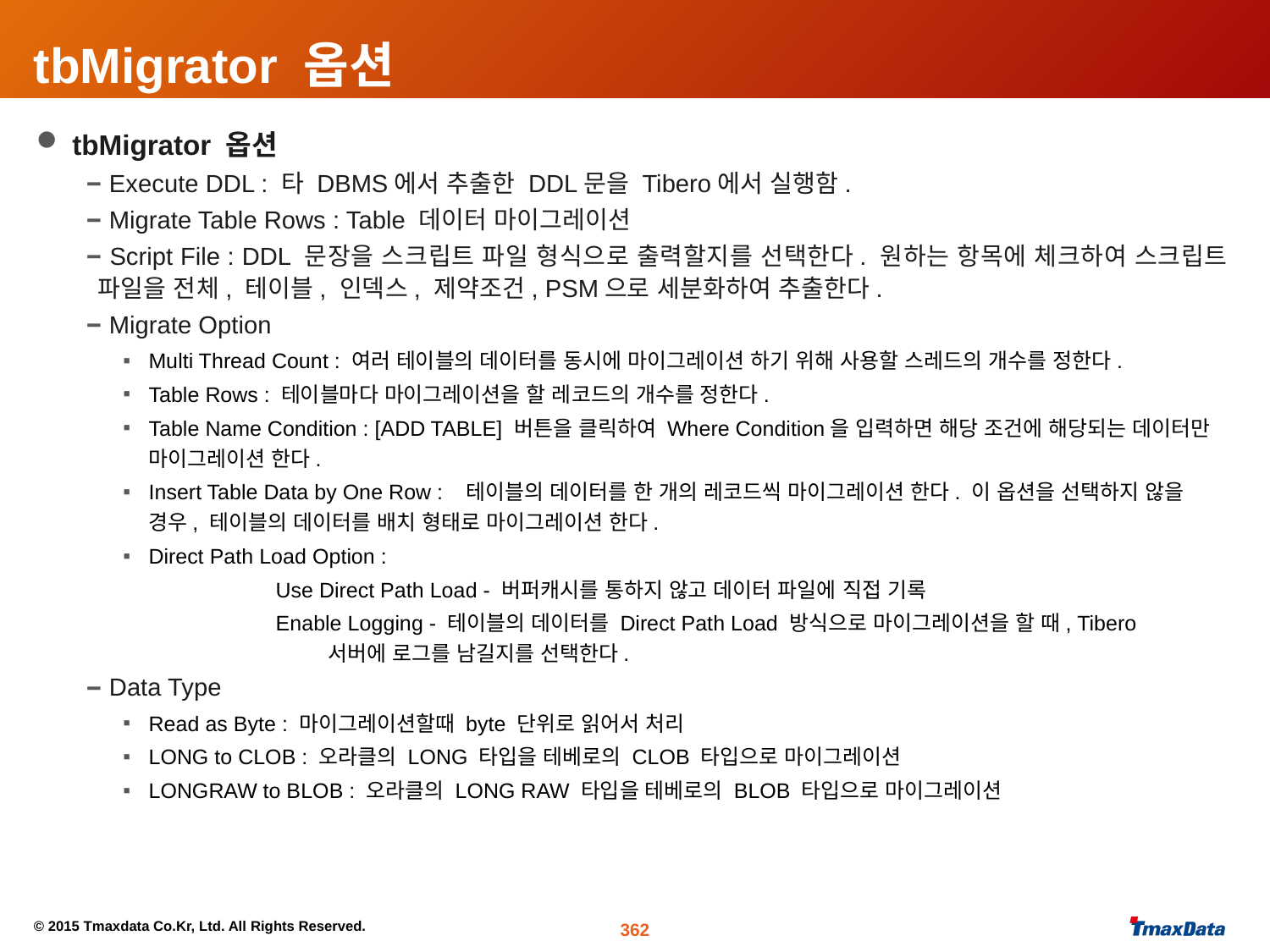

# tbMigrator 옵션
 tbMigrator 옵션
 Execute DDL : 타 DBMS에서 추출한 DDL문을 Tibero에서 실행함.
 Migrate Table Rows : Table 데이터 마이그레이션
 Script File : DDL 문장을 스크립트 파일 형식으로 출력할지를 선택한다. 원하는 항목에 체크하여 스크립트 파일을 전체, 테이블, 인덱스, 제약조건, PSM으로 세분화하여 추출한다.
 Migrate Option
Multi Thread Count : 여러 테이블의 데이터를 동시에 마이그레이션 하기 위해 사용할 스레드의 개수를 정한다.
Table Rows : 테이블마다 마이그레이션을 할 레코드의 개수를 정한다.
Table Name Condition : [ADD TABLE] 버튼을 클릭하여 Where Condition을 입력하면 해당 조건에 해당되는 데이터만 마이그레이션 한다.
Insert Table Data by One Row :   테이블의 데이터를 한 개의 레코드씩 마이그레이션 한다. 이 옵션을 선택하지 않을 경우, 테이블의 데이터를 배치 형태로 마이그레이션 한다.
Direct Path Load Option :
		Use Direct Path Load - 버퍼캐시를 통하지 않고 데이터 파일에 직접 기록
		Enable Logging - 테이블의 데이터를 Direct Path Load 방식으로 마이그레이션을 할 때, Tibero  		        서버에 로그를 남길지를 선택한다.
 Data Type
Read as Byte : 마이그레이션할때 byte 단위로 읽어서 처리
LONG to CLOB : 오라클의 LONG 타입을 테베로의 CLOB 타입으로 마이그레이션
LONGRAW to BLOB : 오라클의 LONG RAW 타입을 테베로의 BLOB 타입으로 마이그레이션